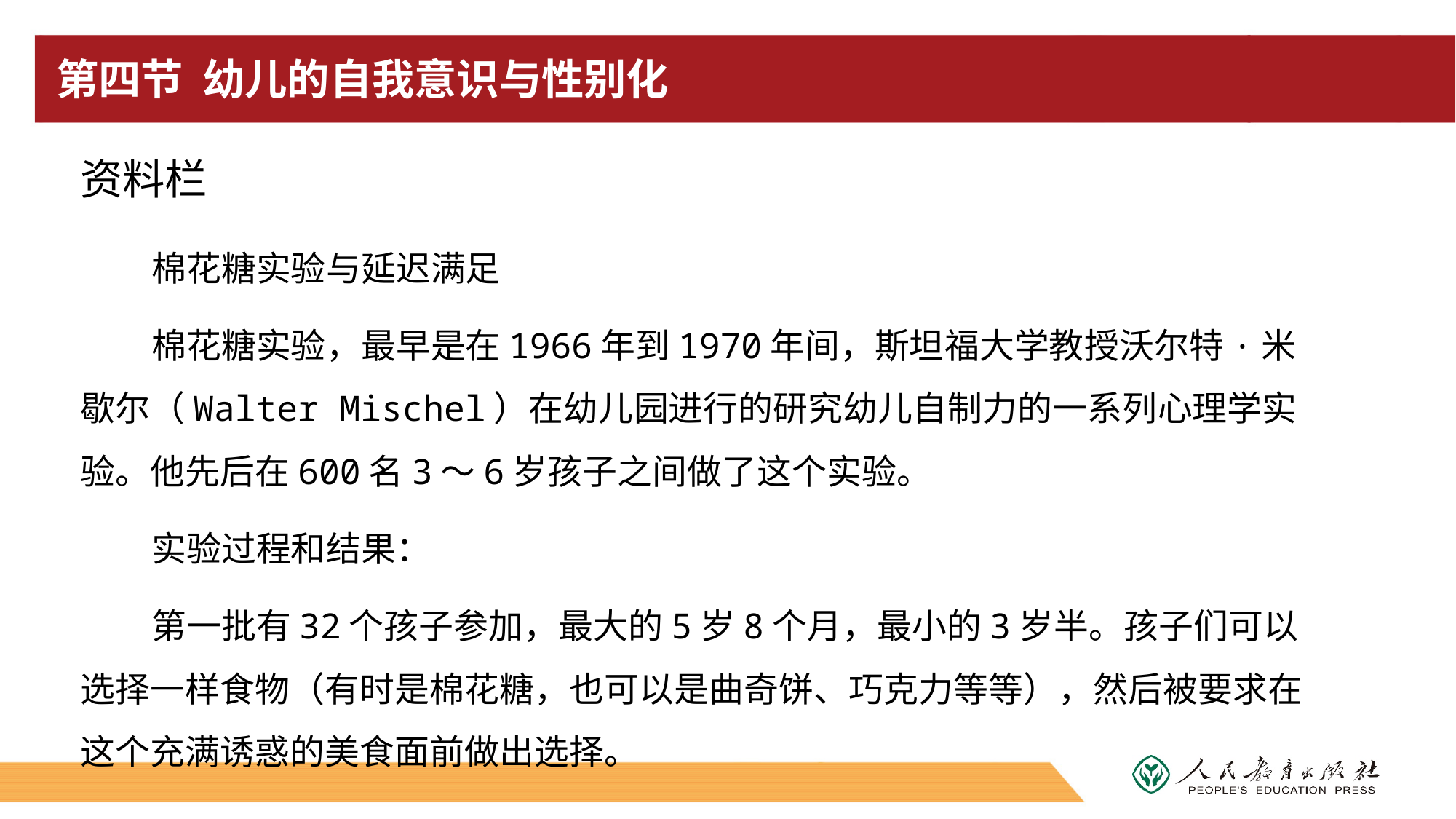

# 第四节  幼儿的自我意识与性别化
资料栏
棉花糖实验与延迟满足
棉花糖实验，最早是在1966年到1970年间，斯坦福大学教授沃尔特·米歇尔（Walter Mischel）在幼儿园进行的研究幼儿自制力的一系列心理学实验。他先后在600名3～6岁孩子之间做了这个实验。
实验过程和结果：
第一批有32个孩子参加，最大的5岁8个月，最小的3岁半。孩子们可以选择一样食物（有时是棉花糖，也可以是曲奇饼、巧克力等等），然后被要求在这个充满诱惑的美食面前做出选择。